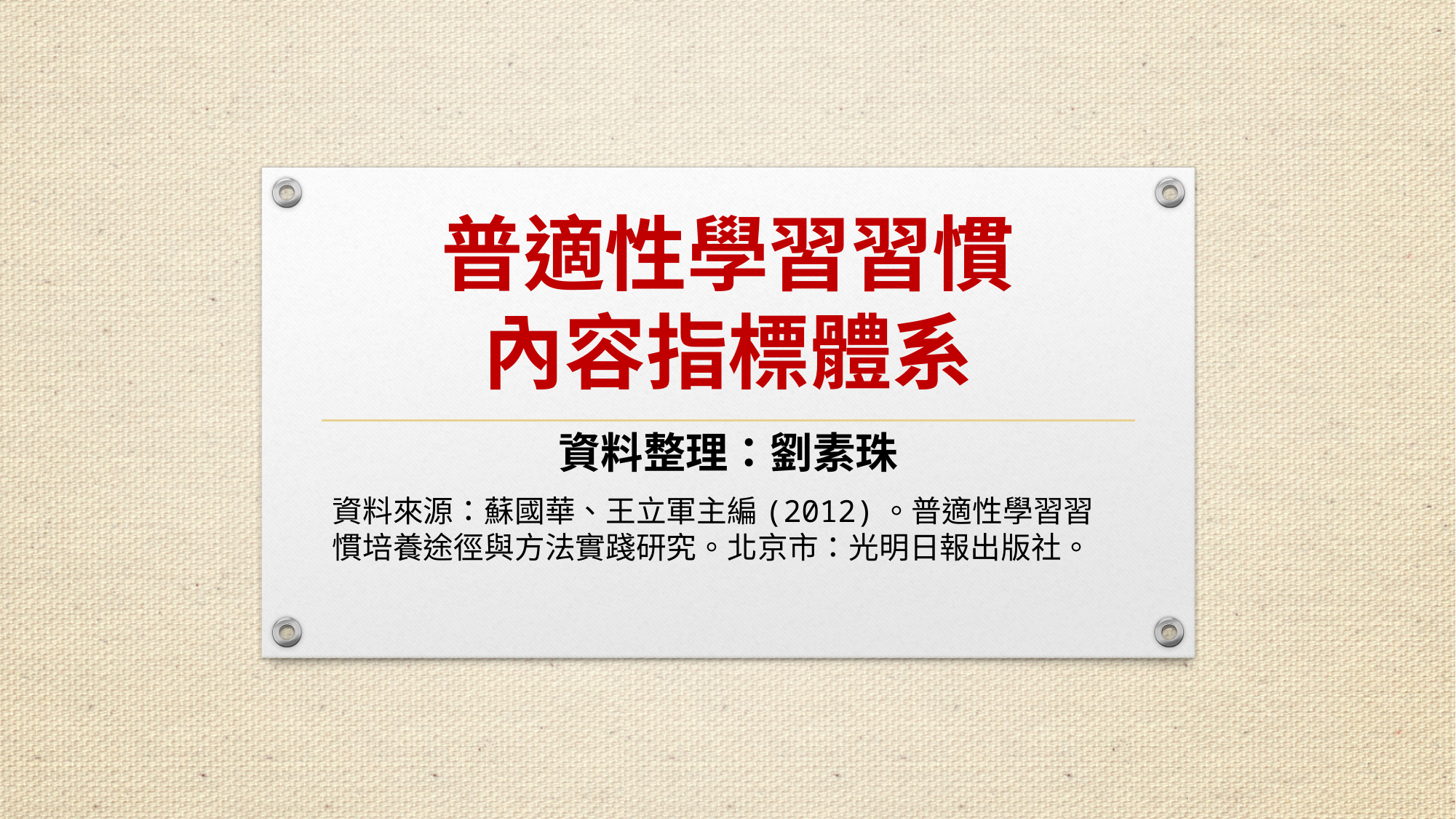

# 普適性學習習慣 內容指標體系
資料整理：劉素珠
資料來源：蘇國華、王立軍主編(2012)。普適性學習習慣培養途徑與方法實踐研究。北京市：光明日報出版社。